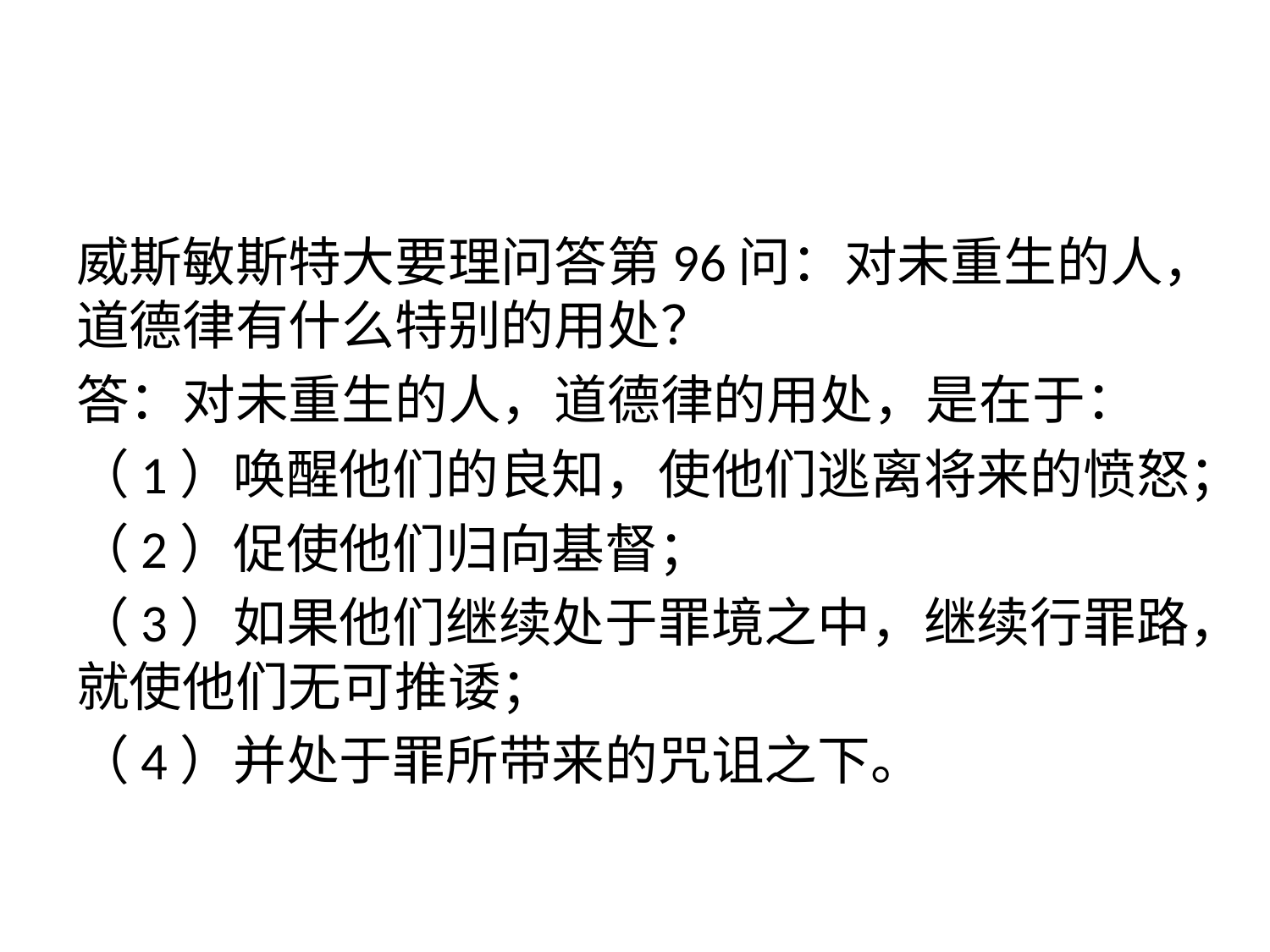

#
威斯敏斯特大要理问答第96问：对未重生的人，道德律有什么特别的用处？
答：对未重生的人，道德律的用处，是在于：
（1）唤醒他们的良知，使他们逃离将来的愤怒；
（2）促使他们归向基督；
（3）如果他们继续处于罪境之中，继续行罪路，就使他们无可推诿；
（4）并处于罪所带来的咒诅之下。